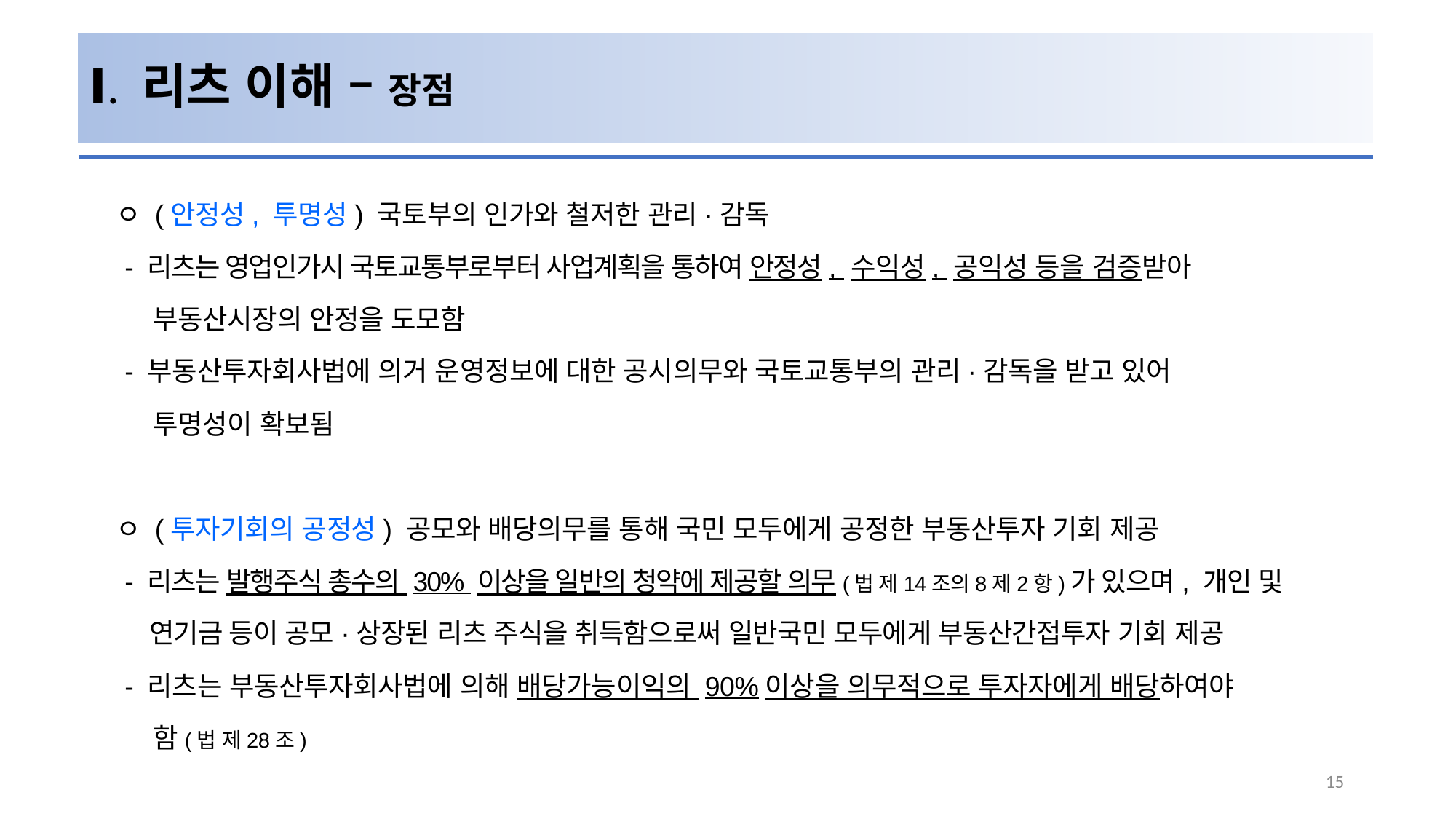

# Ⅰ. 리츠 이해 – 장점
ㅇ (안정성, 투명성) 국토부의 인가와 철저한 관리·감독
      - 리츠는 영업인가시 국토교통부로부터 사업계획을 통하여 안정성, 수익성, 공익성 등을 검증받아
         부동산시장의 안정을 도모함
      - 부동산투자회사법에 의거 운영정보에 대한 공시의무와 국토교통부의 관리·감독을 받고 있어
         투명성이 확보됨

ㅇ (투자기회의 공정성) 공모와 배당의무를 통해 국민 모두에게 공정한 부동산투자 기회 제공
      - 리츠는 발행주식 총수의 30% 이상을 일반의 청약에 제공할 의무(법 제14조의8제2항)가 있으며, 개인 및
         연기금 등이 공모·상장된 리츠 주식을 취득함으로써 일반국민 모두에게 부동산간접투자 기회 제공
      - 리츠는 부동산투자회사법에 의해 배당가능이익의 90%이상을 의무적으로 투자자에게 배당하여야
         함(법 제28조)
15